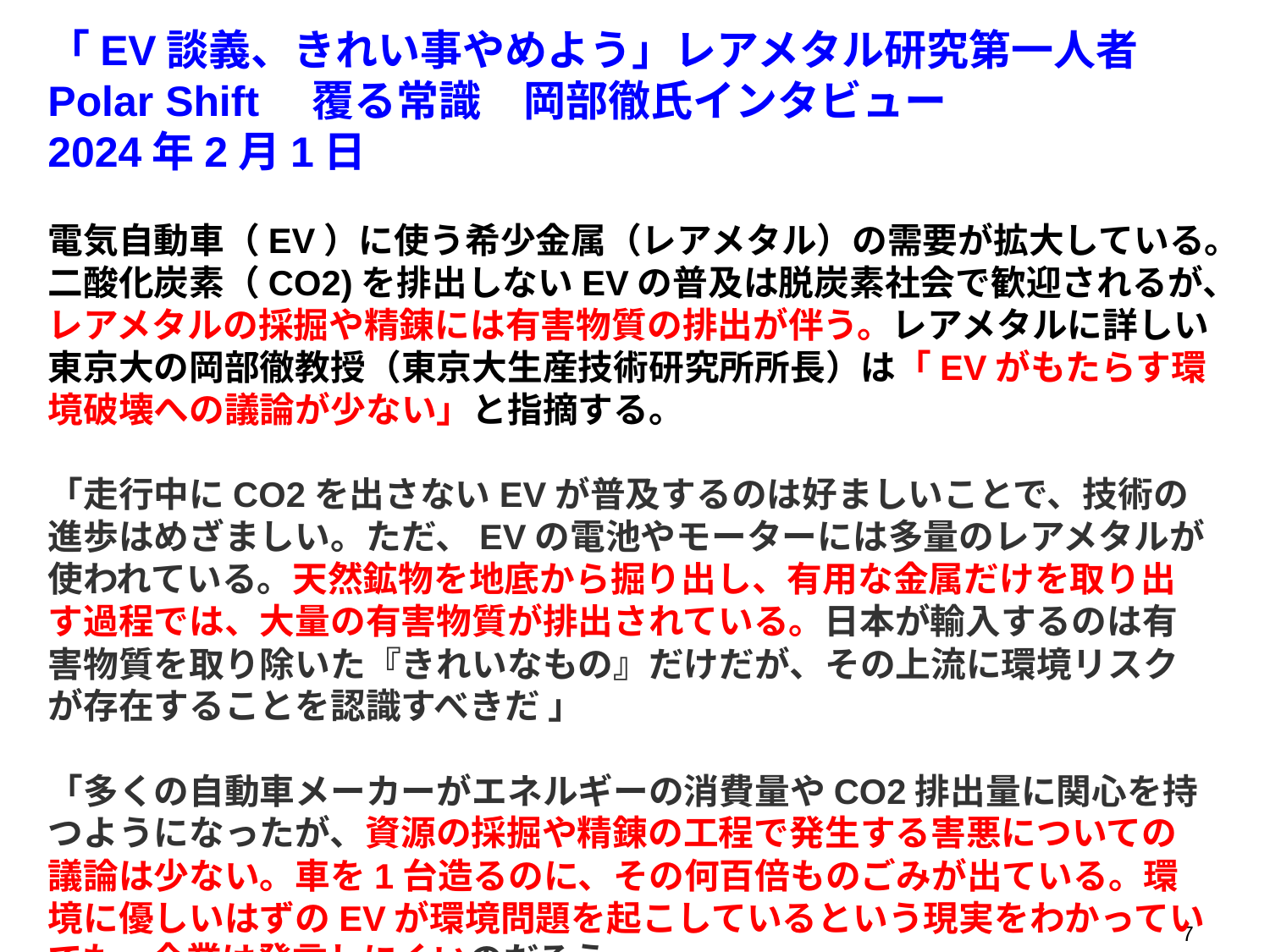

「EV談義、きれい事やめよう」レアメタル研究第一人者
Polar Shift　覆る常識　岡部徹氏インタビュー
2024年2月1日

電気自動車（EV）に使う希少金属（レアメタル）の需要が拡大している。二酸化炭素（CO2)を排出しないEVの普及は脱炭素社会で歓迎されるが、レアメタルの採掘や精錬には有害物質の排出が伴う。レアメタルに詳しい東京大の岡部徹教授（東京大生産技術研究所所長）は「EVがもたらす環境破壊への議論が少ない」と指摘する。

「走行中にCO2を出さないEVが普及するのは好ましいことで、技術の進歩はめざましい。ただ、EVの電池やモーターには多量のレアメタルが使われている。天然鉱物を地底から掘り出し、有用な金属だけを取り出す過程では、大量の有害物質が排出されている。日本が輸入するのは有害物質を取り除いた『きれいなもの』だけだが、その上流に環境リスクが存在することを認識すべきだ 」

「多くの自動車メーカーがエネルギーの消費量やCO2排出量に関心を持つようになったが、資源の採掘や精錬の工程で発生する害悪についての議論は少ない。車を1台造るのに、その何百倍ものごみが出ている。環境に優しいはずのEVが環境問題を起こしているという現実をわかっていても、企業は発言しにくいのだろう」
7